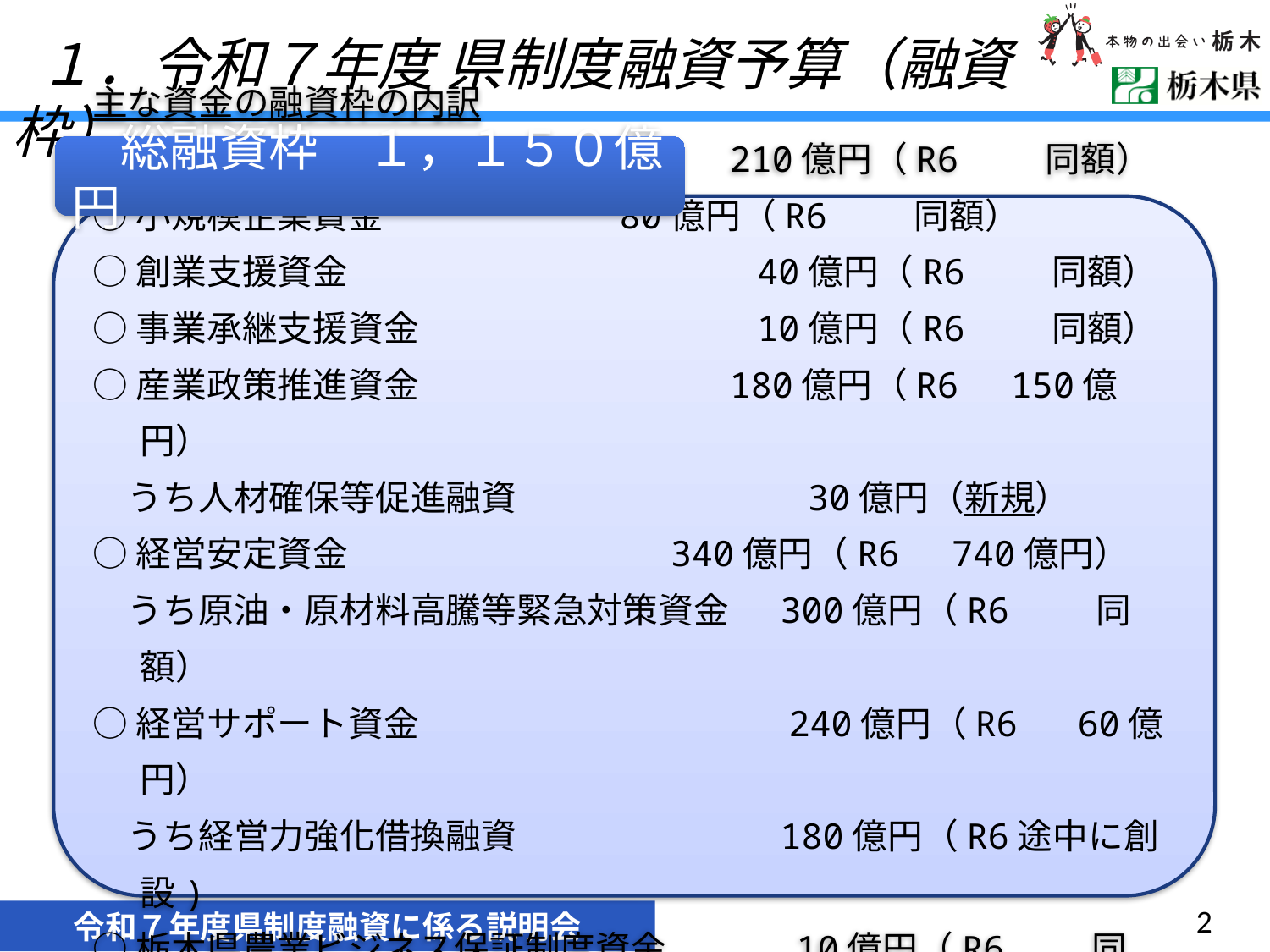

１．令和７年度 県制度融資予算（融資枠）
　総融資枠　１，１５０億円
主な資金の融資枠の内訳
○一般資金　　　　　　　　　     　 　 210億円（R6　　 同額）
○小規模企業資金                  　 　 80億円（R6　　 同額）
○創業支援資金　　　　　　　　    　 　 40億円（R6　　 同額）
○事業承継支援資金　　　　　　　　      10億円（R6　　 同額）
○産業政策推進資金　 　　　　    　 　 180億円（R6　150億円）
　うち人材確保等促進融資　　　　　　　　30億円（新規）
○経営安定資金     　　　 　     　 　 340億円（R6　740億円）
　うち原油・原材料高騰等緊急対策資金　 300億円（R6　　 同額）
○経営サポート資金 　　　　　　　　　　240億円（R6　 60億円）
　うち経営力強化借換融資　　　　　　　 180億円（R6途中に創設)
○栃木県農業ビジネス保証制度資金　　 　 10億円（R6　　 同額）
2